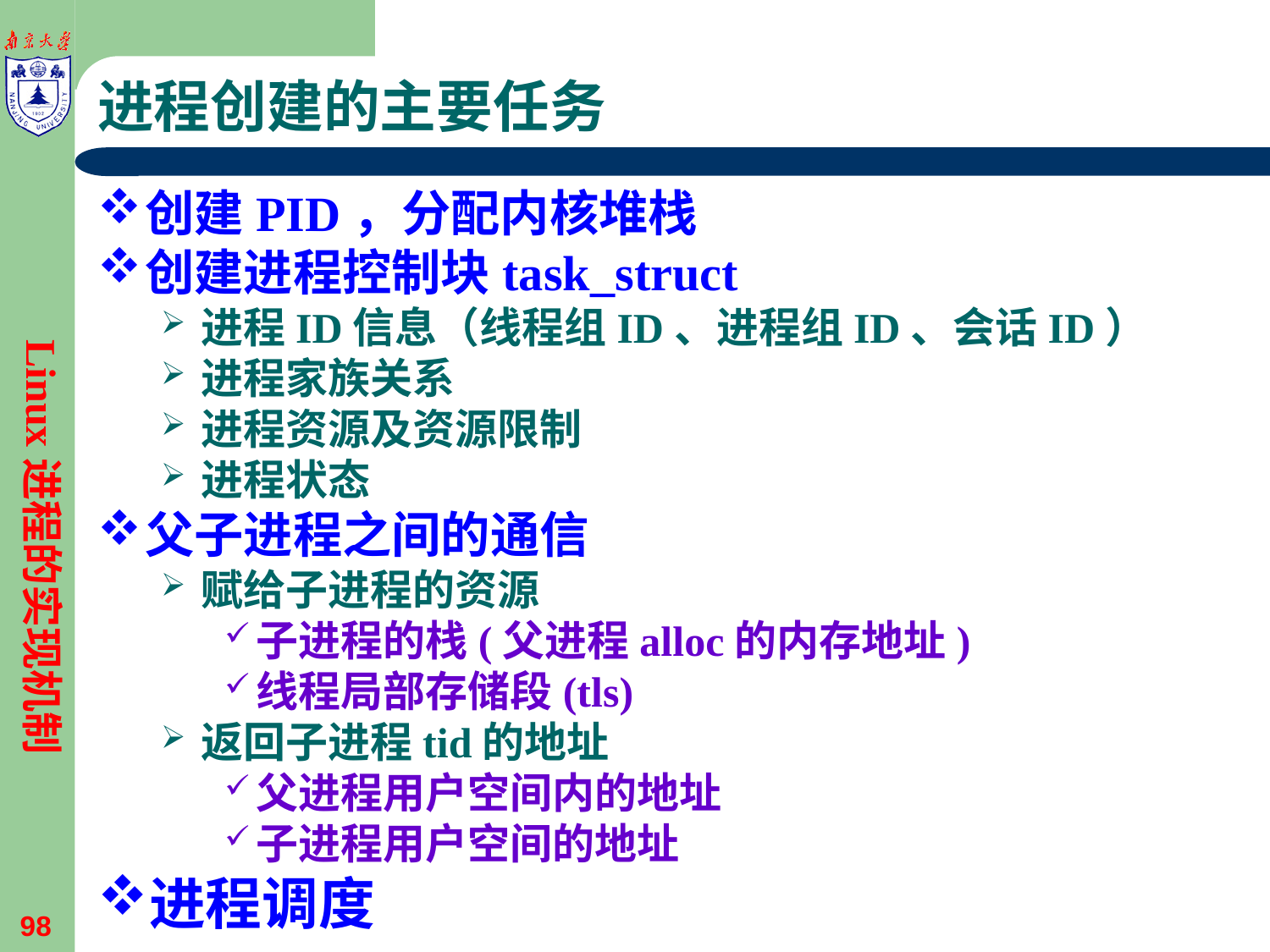

# 进程创建的主要任务
创建PID，分配内核堆栈
创建进程控制块task_struct
进程ID信息（线程组ID、进程组ID、会话ID）
进程家族关系
进程资源及资源限制
进程状态
父子进程之间的通信
赋给子进程的资源
子进程的栈(父进程alloc的内存地址)
线程局部存储段(tls)
返回子进程tid的地址
父进程用户空间内的地址
子进程用户空间的地址
进程调度
Linux进程的实现机制
98